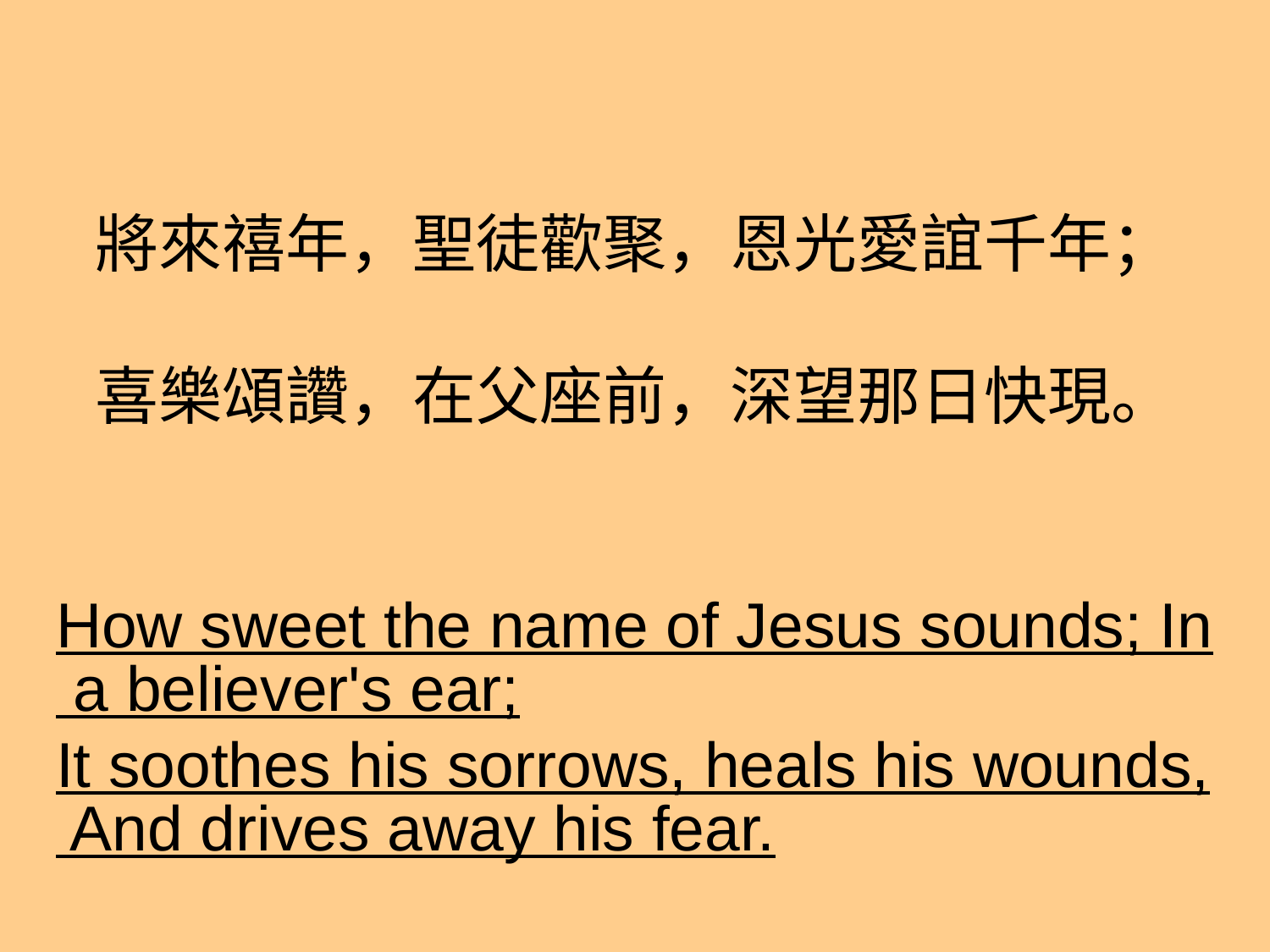

# 將來禧年，聖徒歡聚，恩光愛誼千年；

喜樂頌讚，在父座前，深望那日快現。

How sweet the name of Jesus sounds; In a believer's ear;
It soothes his sorrows, heals his wounds, And drives away his fear.

4/4